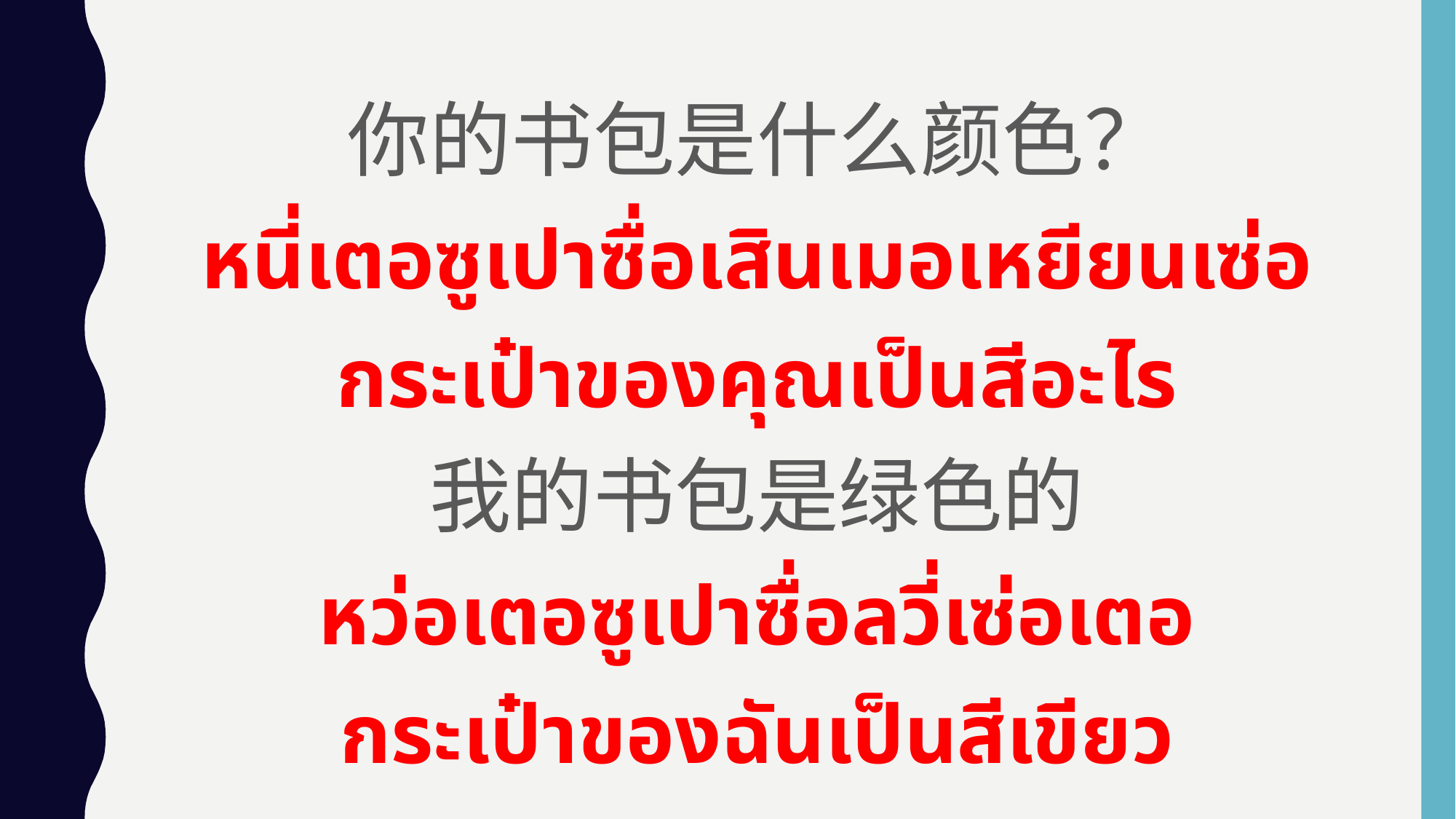

你的书包是什么颜色？
หนี่เตอซูเปาซื่อเสินเมอเหยียนเซ่อ
กระเป๋าของคุณเป็นสีอะไร
我的书包是绿色的
หว่อเตอซูเปาซื่อลวี่เซ่อเตอ
กระเป๋าของฉันเป็นสีเขียว